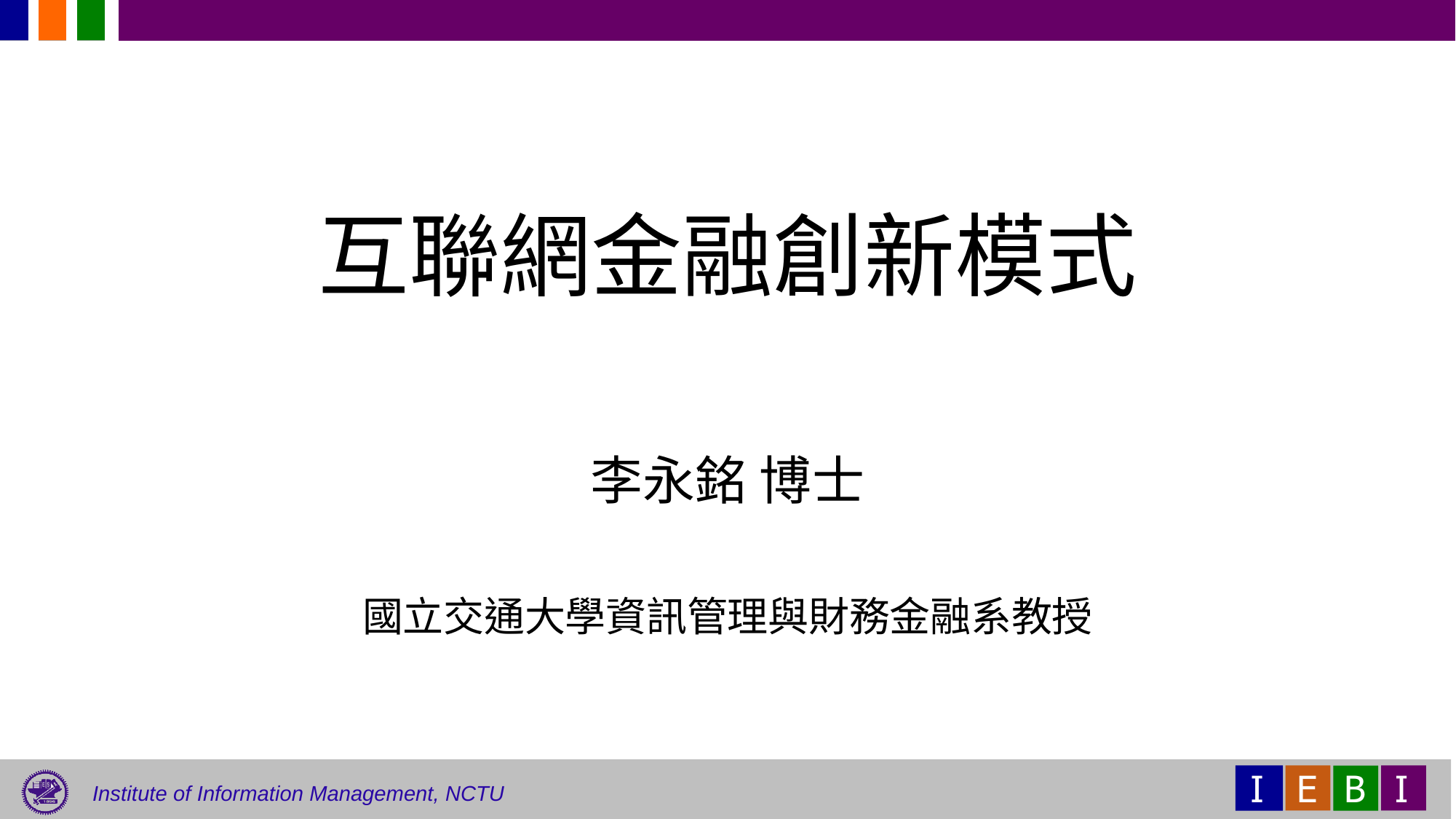

# 互聯網金融創新模式
李永銘 博士

國立交通大學資訊管理與財務金融系教授